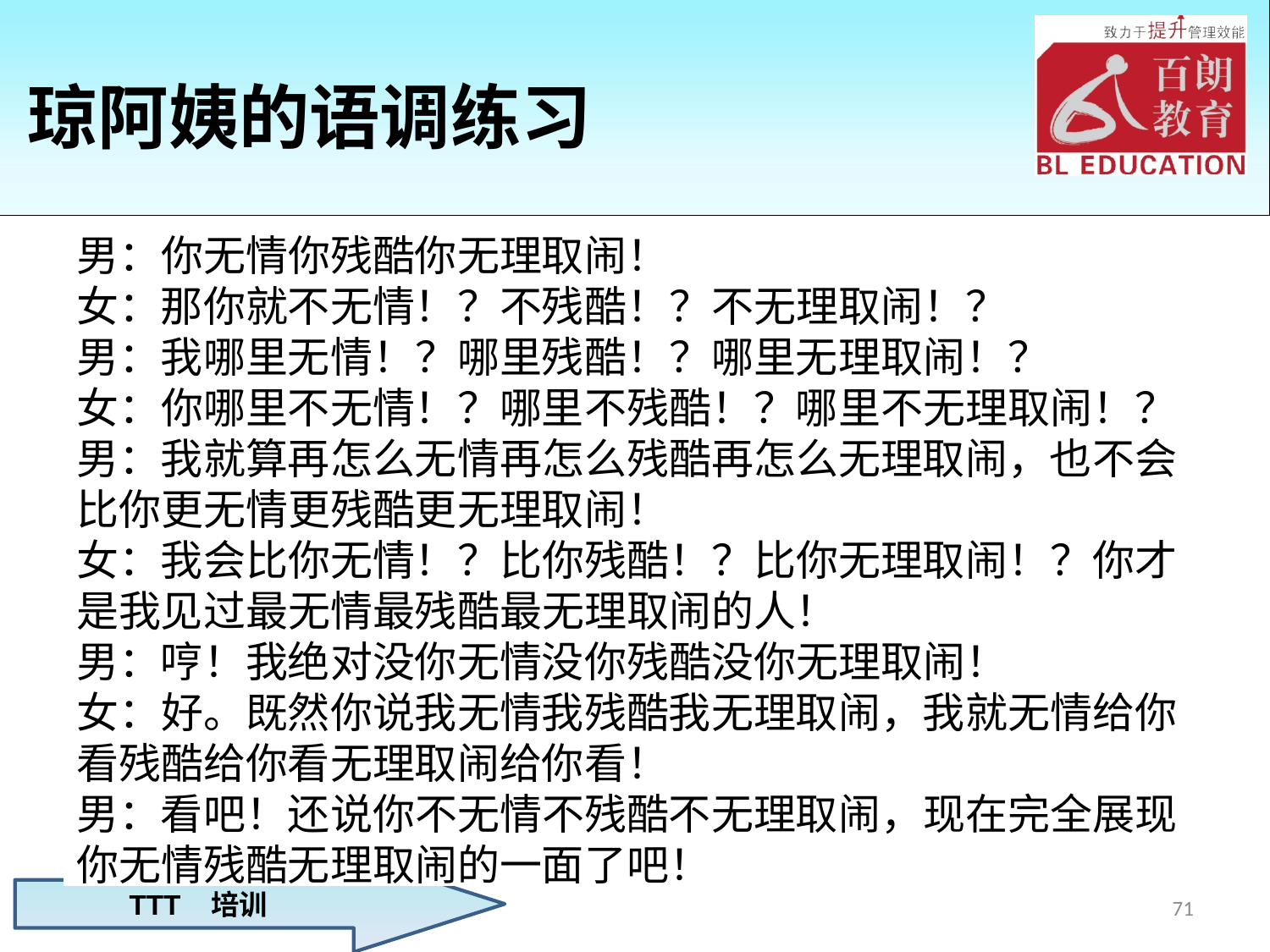

# 琼阿姨的语调练习
男：你无情你残酷你无理取闹！ 
女：那你就不无情！？不残酷！？不无理取闹！？ 
男：我哪里无情！？哪里残酷！？哪里无理取闹！？ 
女：你哪里不无情！？哪里不残酷！？哪里不无理取闹！？ 
男：我就算再怎么无情再怎么残酷再怎么无理取闹，也不会比你更无情更残酷更无理取闹！ 
女：我会比你无情！？比你残酷！？比你无理取闹！？你才是我见过最无情最残酷最无理取闹的人！ 
男：哼！我绝对没你无情没你残酷没你无理取闹！ 
女：好。既然你说我无情我残酷我无理取闹，我就无情给你看残酷给你看无理取闹给你看！ 
男：看吧！还说你不无情不残酷不无理取闹，现在完全展现你无情残酷无理取闹的一面了吧！
71